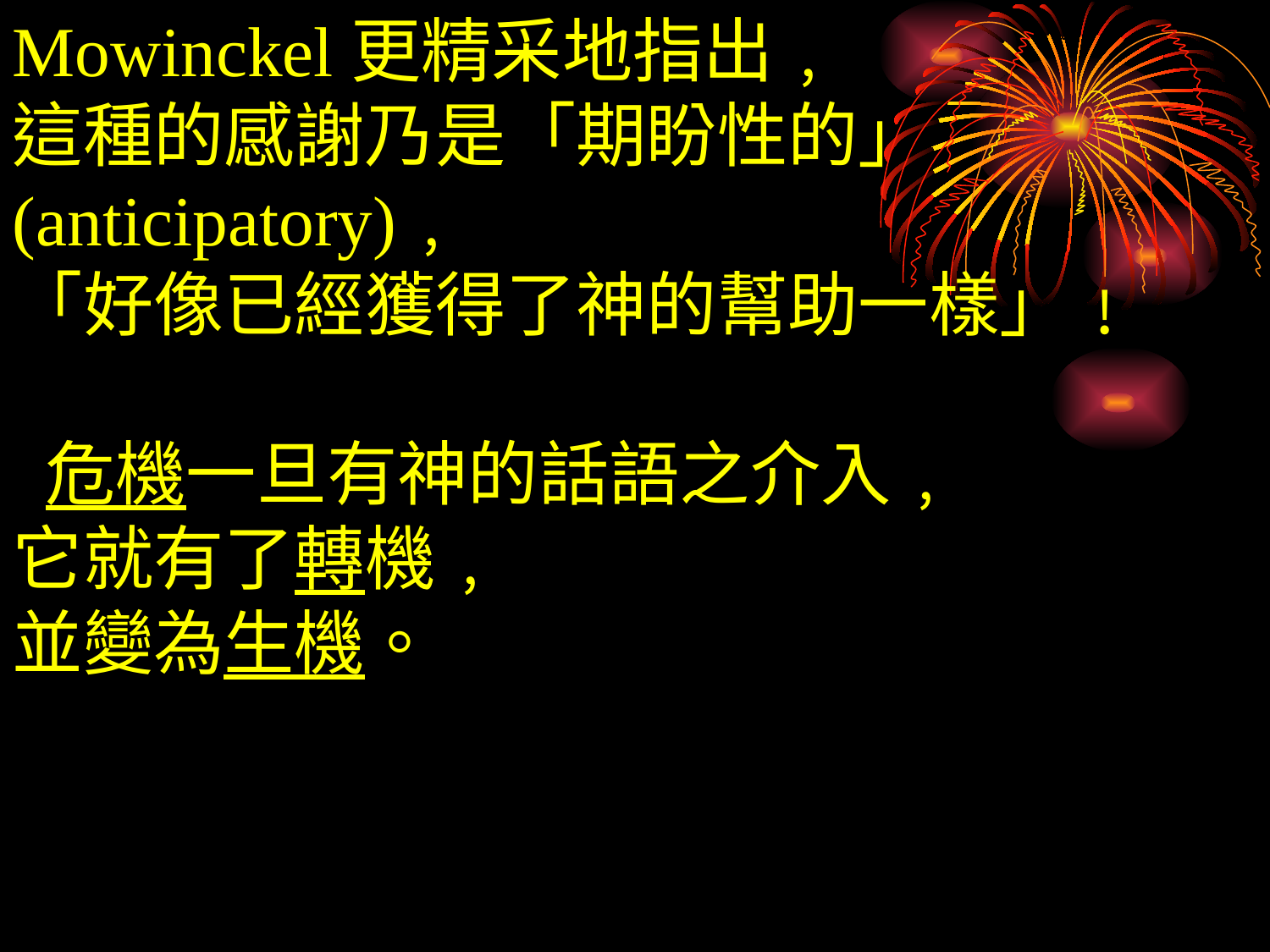

Mowinckel更精采地指出﹐
這種的感謝乃是「期盼性的」(anticipatory)﹐
「好像已經獲得了神的幫助一樣」﹗

 危機一旦有神的話語之介入﹐
它就有了轉機﹐
並變為生機。